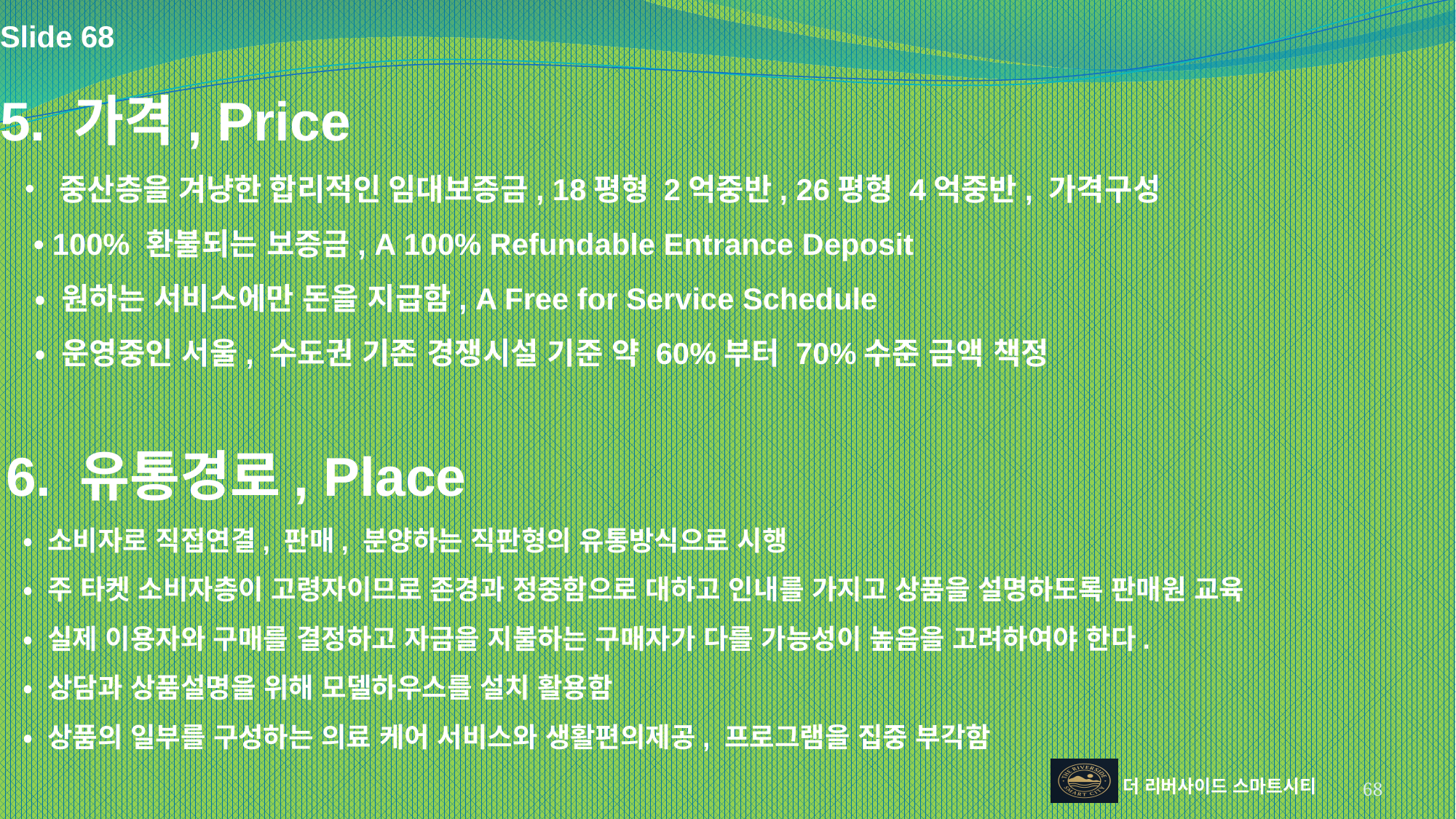

Slide 68
5. 가격, Price
   • 중산층을 겨냥한 합리적인 임대보증금, 18평형 2억중반, 26평형 4억중반, 가격구성
    • 100% 환불되는 보증금, A 100% Refundable Entrance Deposit
    • 원하는 서비스에만 돈을 지급함, A Free for Service Schedule
    • 운영중인 서울, 수도권 기존 경쟁시설 기준 약 60%부터 70%수준 금액 책정

 6. 유통경로, Place
   • 소비자로 직접연결, 판매, 분양하는 직판형의 유통방식으로 시행
   • 주 타켓 소비자층이 고령자이므로 존경과 정중함으로 대하고 인내를 가지고 상품을 설명하도록 판매원 교육
   • 실제 이용자와 구매를 결정하고 자금을 지불하는 구매자가 다를 가능성이 높음을 고려하여야 한다.
   • 상담과 상품설명을 위해 모델하우스를 설치 활용함
   • 상품의 일부를 구성하는 의료 케어 서비스와 생활편의제공, 프로그램을 집중 부각함

68